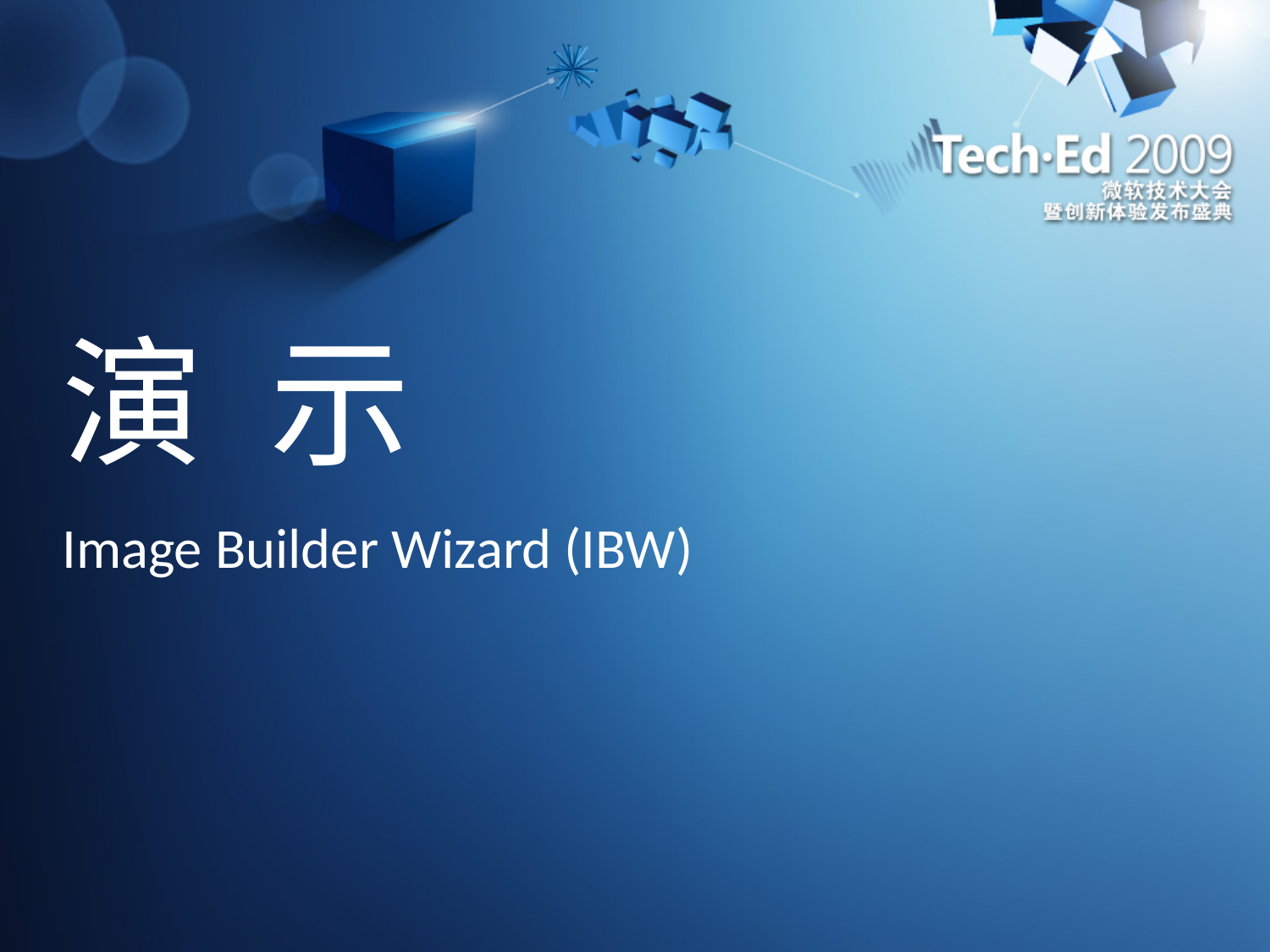

# 演 示
Image Builder Wizard (IBW)